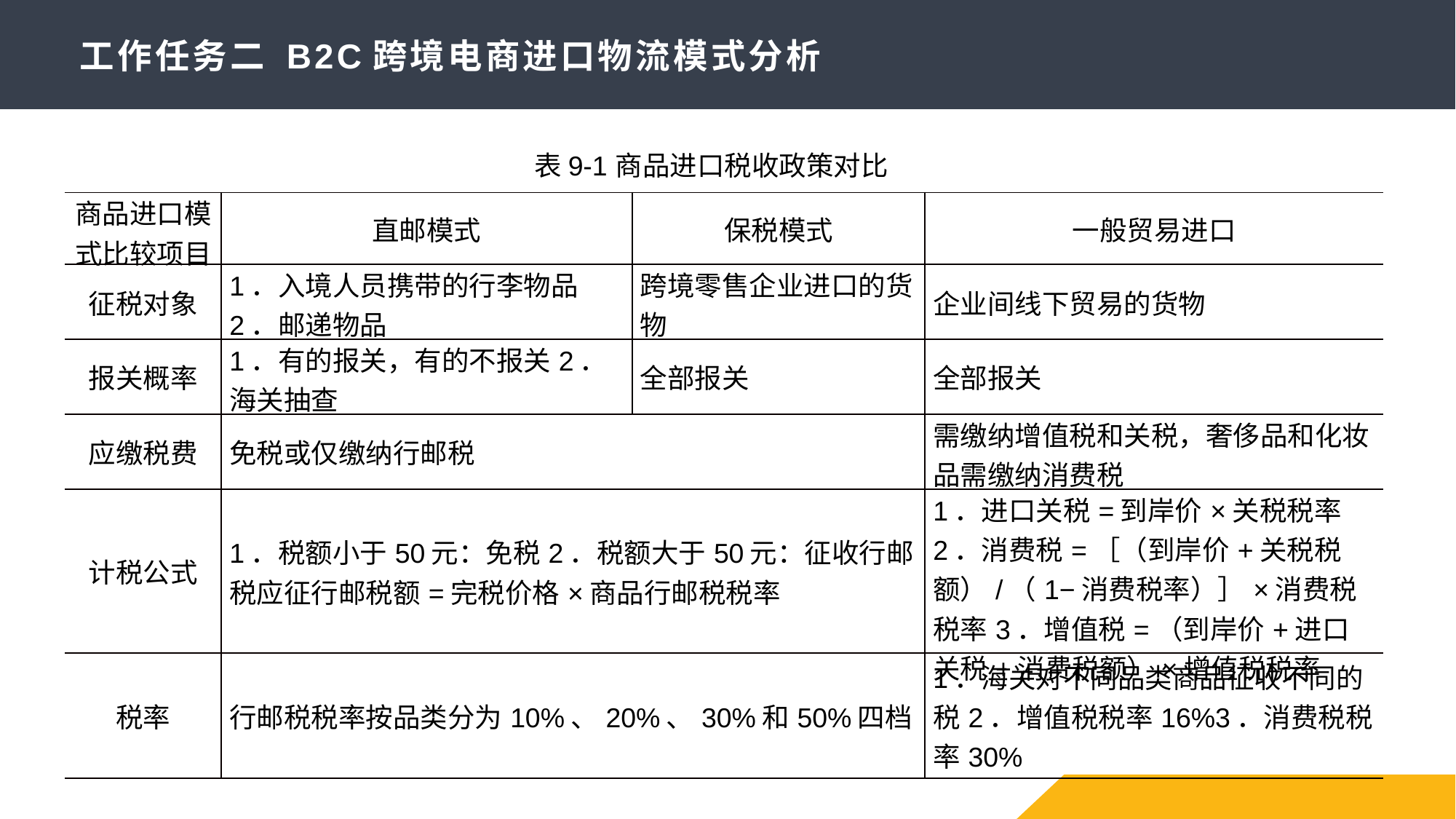

# 工作任务二 B2C跨境电商进口物流模式分析
表9-1	商品进口税收政策对比
| 商品进口模式比较项目 | 直邮模式 | 保税模式 | 一般贸易进口 |
| --- | --- | --- | --- |
| 征税对象 | 1．入境人员携带的行李物品2．邮递物品 | 跨境零售企业进口的货物 | 企业间线下贸易的货物 |
| 报关概率 | 1．有的报关，有的不报关2．海关抽查 | 全部报关 | 全部报关 |
| 应缴税费 | 免税或仅缴纳行邮税 |  | 需缴纳增值税和关税，奢侈品和化妆品需缴纳消费税 |
| 计税公式 | 1．税额小于50元：免税2．税额大于50元：征收行邮税应征行邮税额=完税价格×商品行邮税税率 |  | 1．进口关税=到岸价×关税税率2．消费税=［（到岸价+关税税额）/（1−消费税率）］×消费税税率3．增值税=（到岸价+进口关税+消费税额）×增值税税率 |
| 税率 | 行邮税税率按品类分为10%、20%、30%和50%四档 |  | 1．海关对不同品类商品征收不同的税2．增值税税率16%3．消费税税率30% |